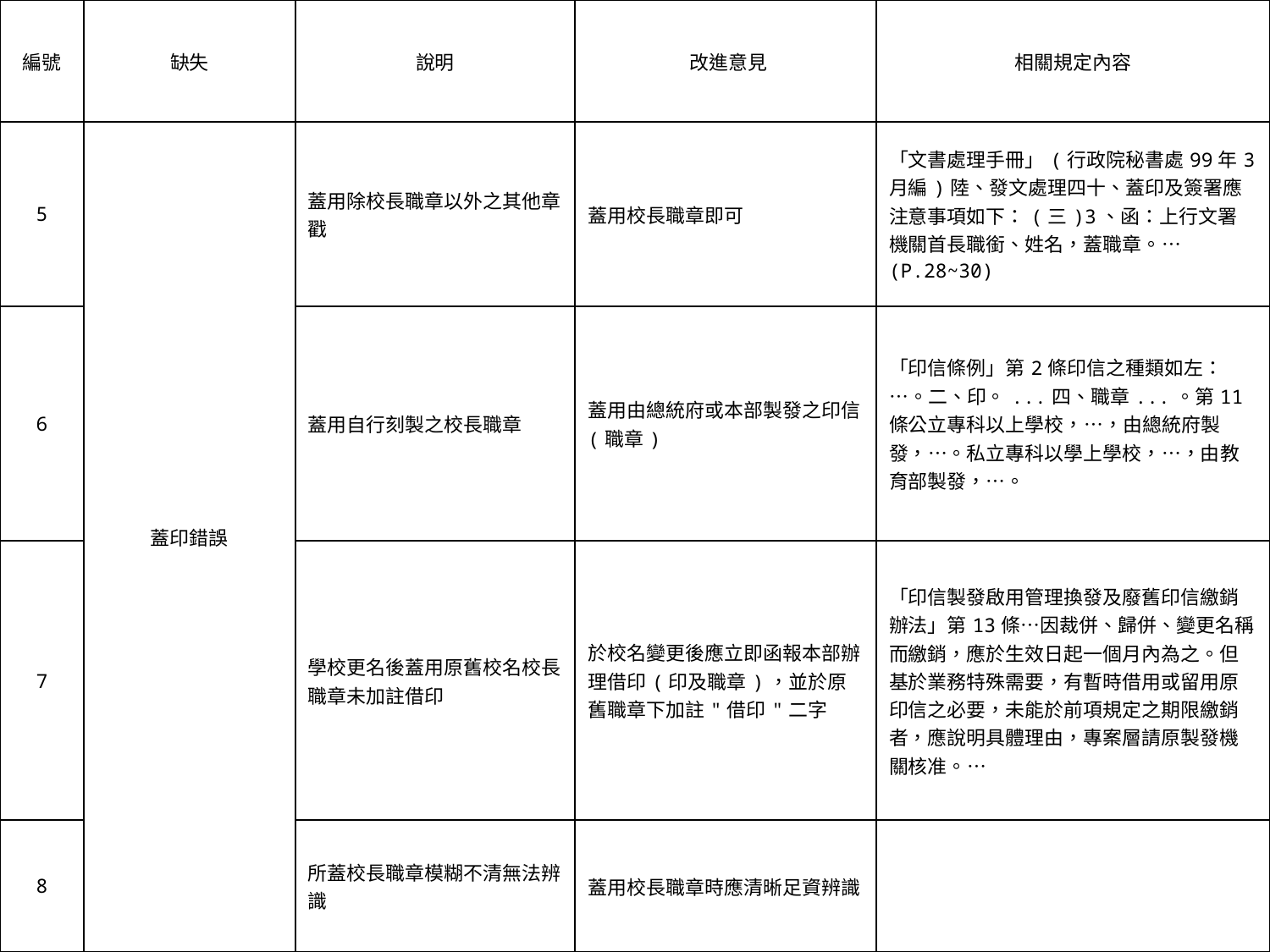

| 編號 | 缺失 | 說明 | 改進意見 | 相關規定內容 |
| --- | --- | --- | --- | --- |
| 5 | 蓋印錯誤 | 蓋用除校長職章以外之其他章戳 | 蓋用校長職章即可 | 「文書處理手冊」(行政院秘書處99年3月編)陸、發文處理四十、蓋印及簽署應注意事項如下：(三)3、函：上行文署機關首長職銜、姓名，蓋職章。…(P.28~30) |
| 6 |  | 蓋用自行刻製之校長職章 | 蓋用由總統府或本部製發之印信(職章) | 「印信條例」第2條印信之種類如左：…。二、印。...四、職章...。第11條公立專科以上學校，…，由總統府製發，…。私立專科以學上學校，…，由教育部製發，…。 |
| 7 |  | 學校更名後蓋用原舊校名校長職章未加註借印 | 於校名變更後應立即函報本部辦理借印(印及職章)，並於原舊職章下加註"借印"二字 | 「印信製發啟用管理換發及廢舊印信繳銷辦法」第13條…因裁併、歸併、變更名稱而繳銷，應於生效日起一個月內為之。但基於業務特殊需要，有暫時借用或留用原印信之必要，未能於前項規定之期限繳銷者，應說明具體理由，專案層請原製發機關核准。… |
| 8 |  | 所蓋校長職章模糊不清無法辨識 | 蓋用校長職章時應清晰足資辨識 |  |